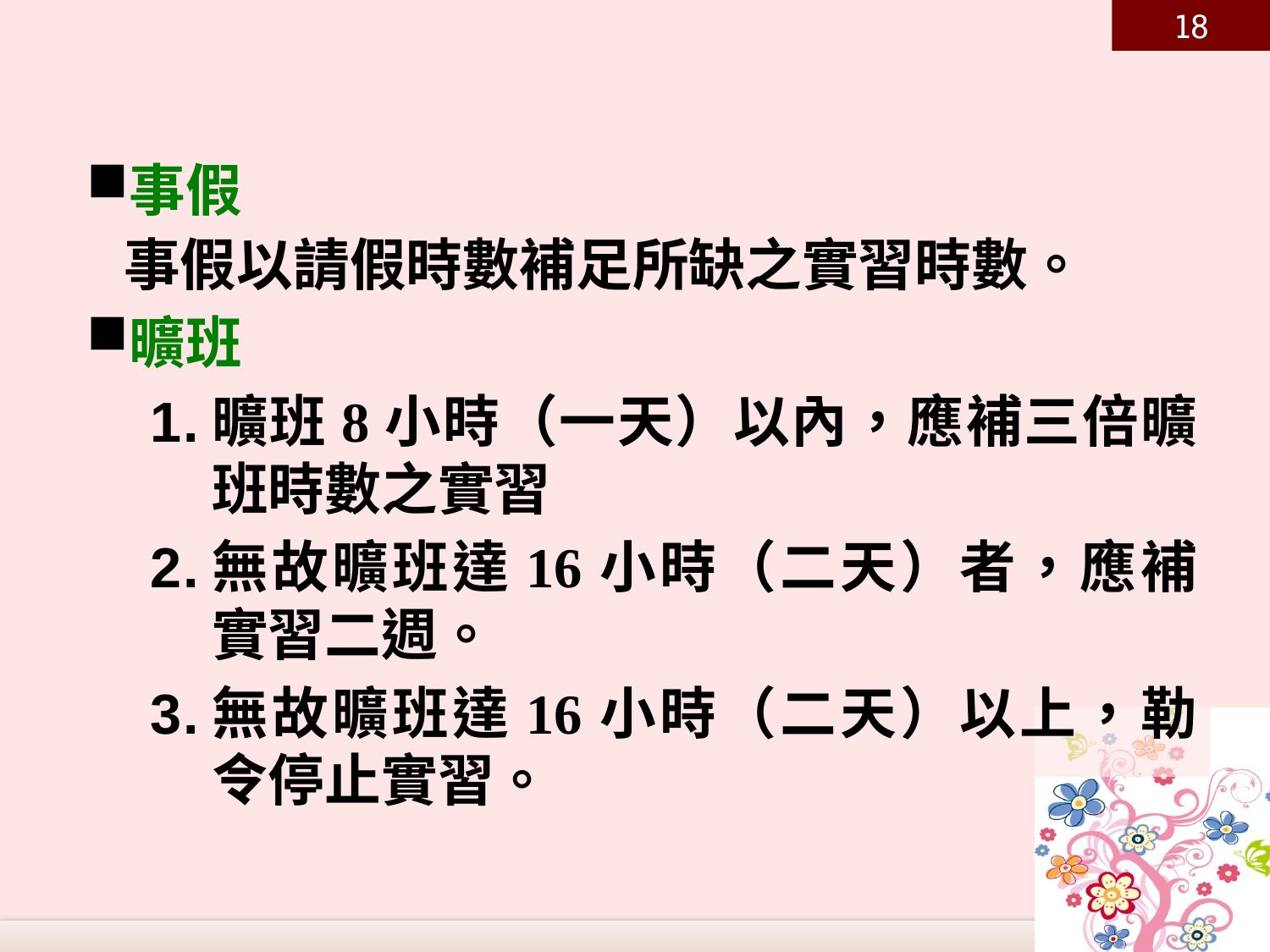

18
事假
事假以請假時數補足所缺之實習時數。
曠班
曠班8小時（一天）以內，應補三倍曠班時數之實習
無故曠班達16小時（二天）者，應補實習二週。
無故曠班達16小時（二天）以上，勒令停止實習。